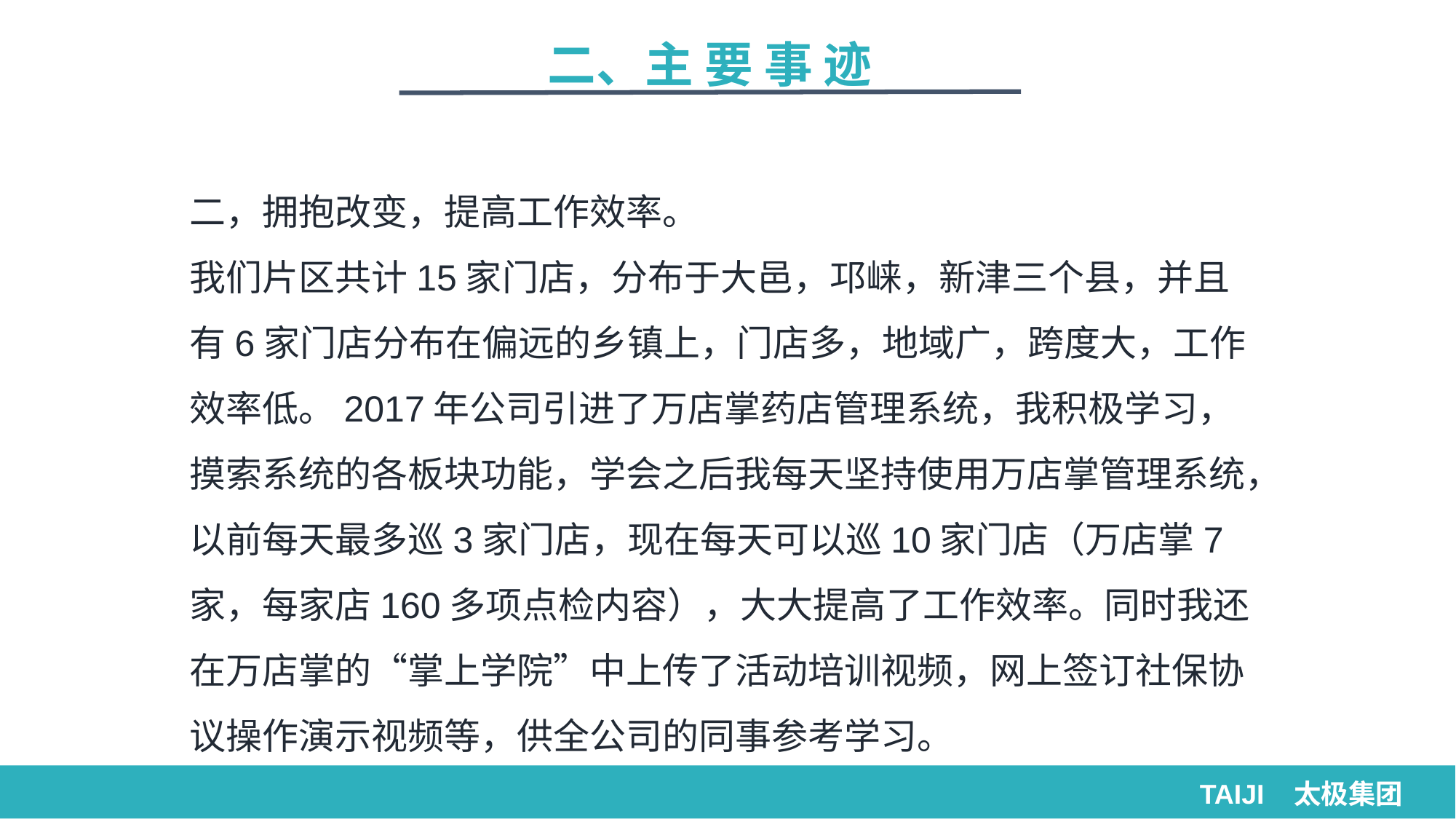

二、主 要 事 迹
二，拥抱改变，提高工作效率。
我们片区共计15家门店，分布于大邑，邛崃，新津三个县，并且有6家门店分布在偏远的乡镇上，门店多，地域广，跨度大，工作效率低。2017年公司引进了万店掌药店管理系统，我积极学习，摸索系统的各板块功能，学会之后我每天坚持使用万店掌管理系统，以前每天最多巡3家门店，现在每天可以巡10家门店（万店掌7家，每家店160多项点检内容），大大提高了工作效率。同时我还在万店掌的“掌上学院”中上传了活动培训视频，网上签订社保协议操作演示视频等，供全公司的同事参考学习。

TAIJI   太极集团